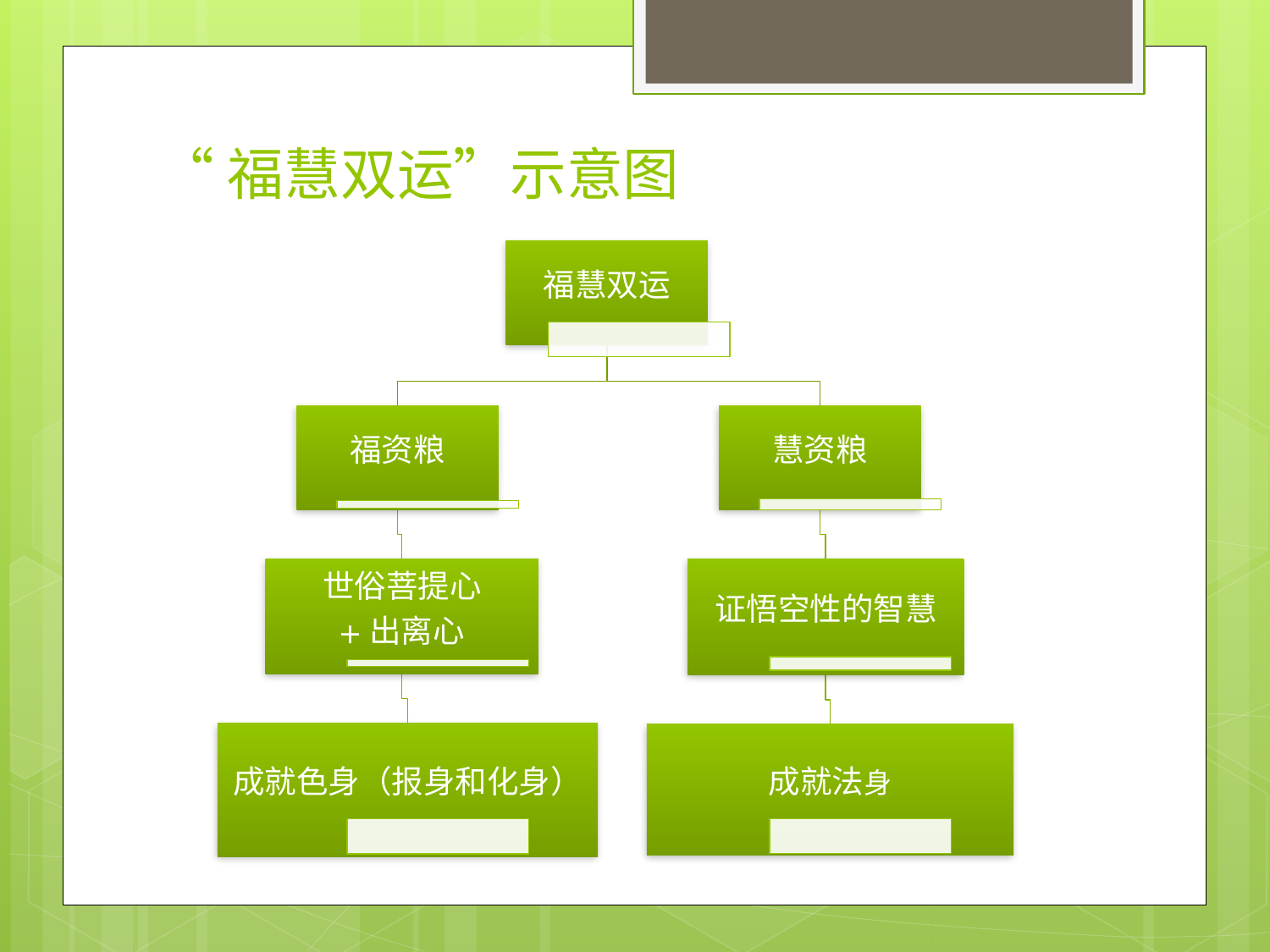

# “福慧双运”示意图
福慧双运

福资粮

世俗菩提心
+出离心

成就色身（报身和化身）

慧资粮

证悟空性的智慧

成就法身